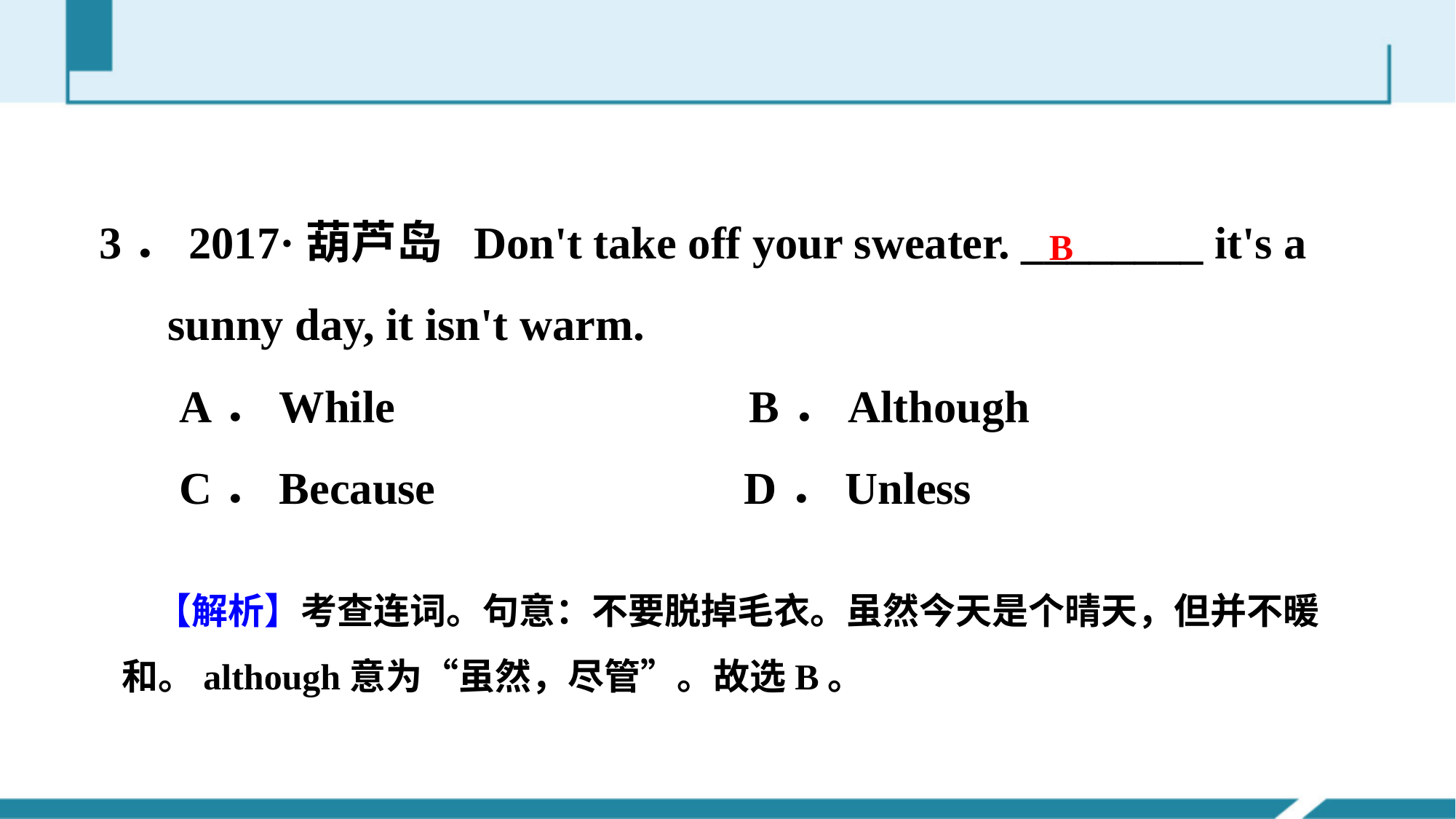

3．2017·葫芦岛  Don't take off your sweater. ________ it's a
      sunny day, it isn't warm.
       A．While                               B．Although
       C．Because                           D．Unless

B
【解析】考查连词。句意：不要脱掉毛衣。虽然今天是个晴天，但并不暖和。although意为“虽然，尽管”。故选B。